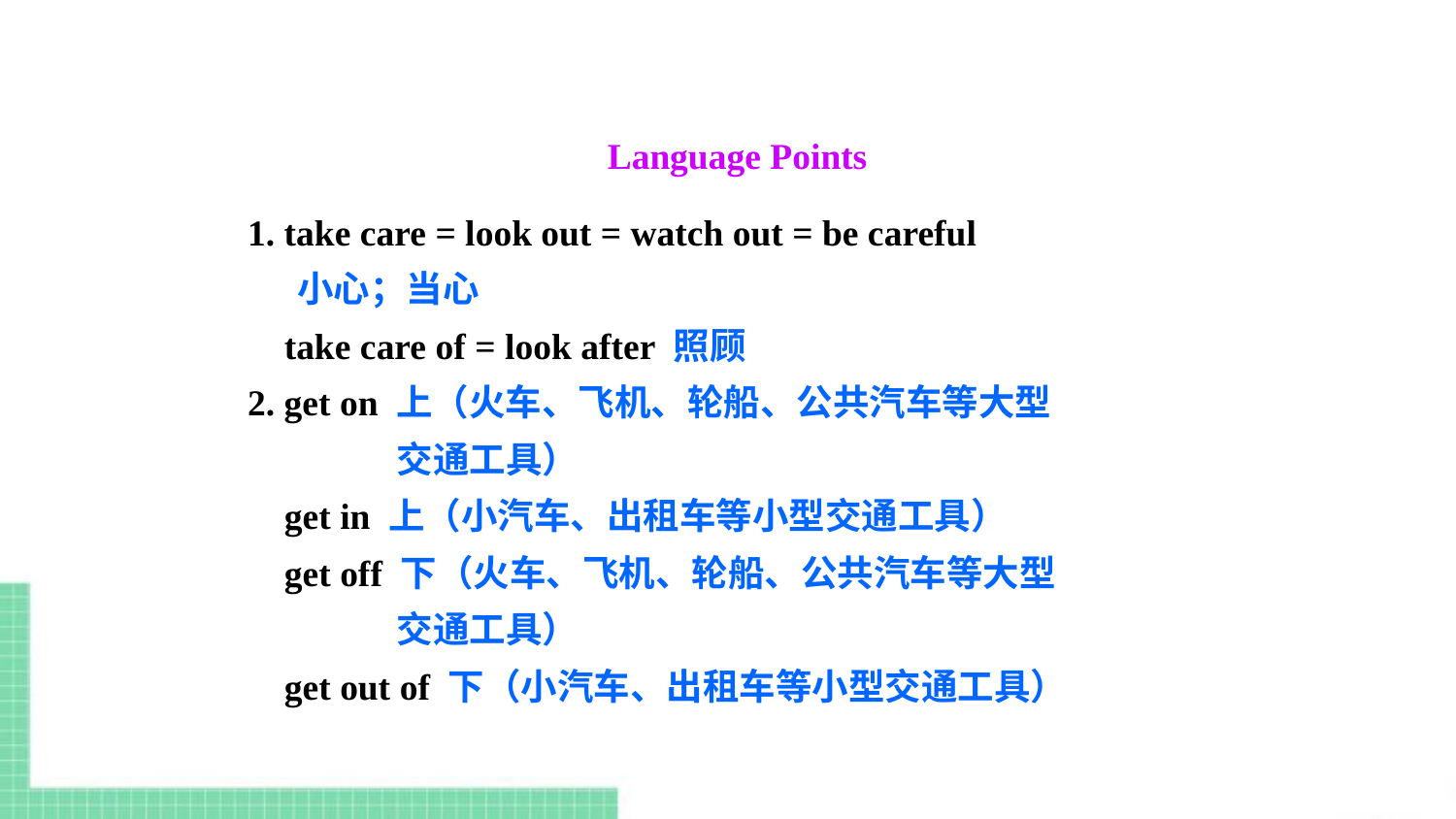

Language Points
1. take care = look out = watch out = be careful
     小心；当心
    take care of = look after 照顾
2. get on 上（火车、飞机、轮船、公共汽车等大型
                 交通工具）
    get in 上（小汽车、出租车等小型交通工具）
    get off 下（火车、飞机、轮船、公共汽车等大型
                 交通工具）
    get out of 下（小汽车、出租车等小型交通工具）